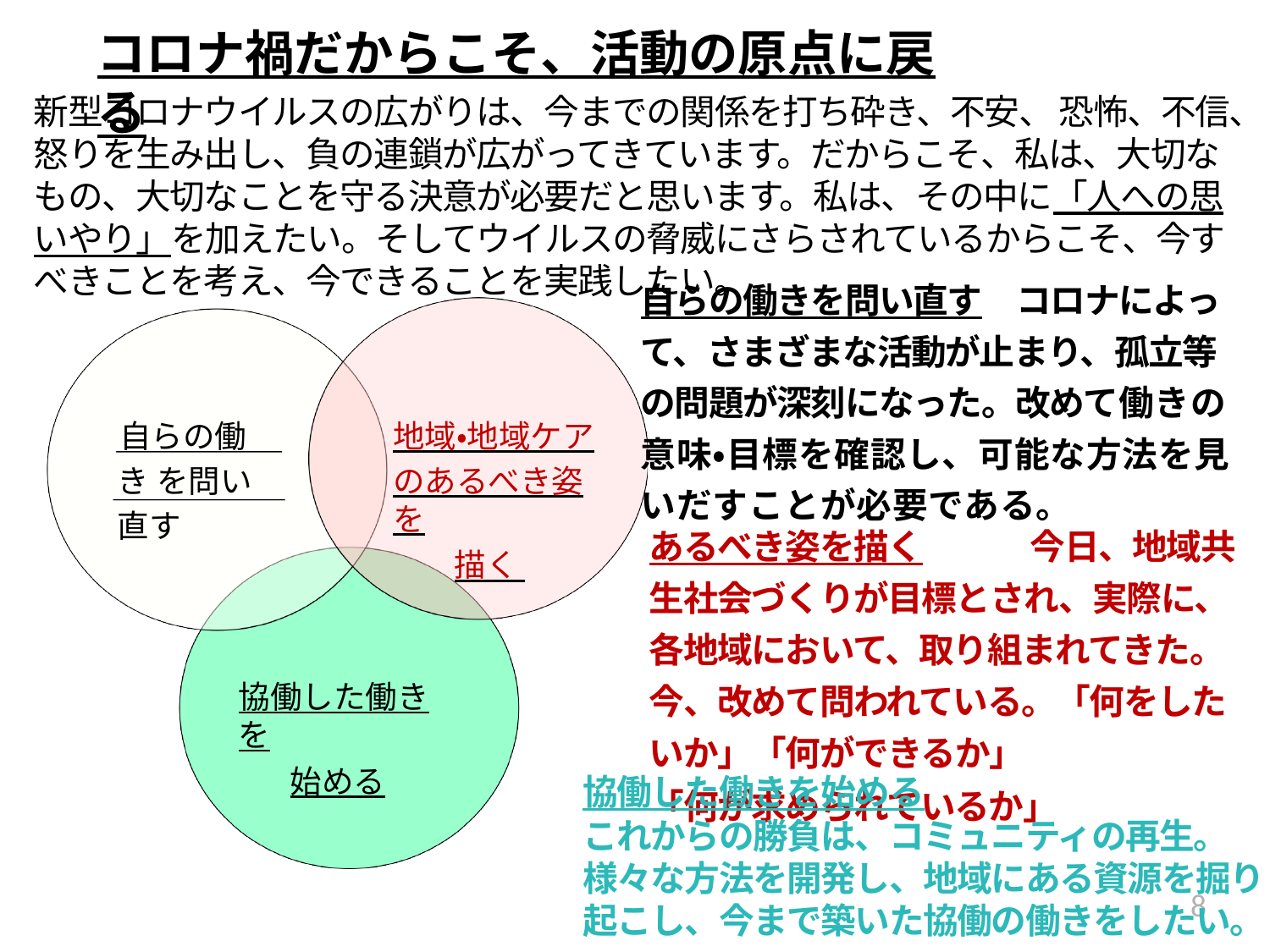

コロナ禍だからこそ、活動の原点に戻る
新型コロナウイルスの広がりは、今までの関係を打ち砕き、不安、 恐怖、不信、怒りを生み出し、負の連鎖が広がってきています。だからこそ、私は、大切なもの、大切なことを守る決意が必要だと思います。私は、その中に「人への思いやり」を加えたい。そしてウイルスの脅威にさらされているからこそ、今すべきことを考え、今できることを実践したい。
自らの働きを問い直す　コロナによって、さまざまな活動が止まり、孤立等の問題が深刻になった。改めて働きの意味・目標を確認し、可能な方法を見いだすことが必要である。

自らの働き を問い直す
地域・地域ケア
のあるべき姿を
描く
あるべき姿を描く	今日、地域共生社会づくりが目標とされ、実際に、各地域において、取り組まれてきた。 今、改めて問われている。「何をしたいか」「何ができるか」
「何が求められているか」
協働した働きを
始める
協働した働きを始める
これからの勝負は、コミュニティの再生。様々な方法を開発し、地域にある資源を掘り起こし、今まで築いた協働の働きをしたい。
8